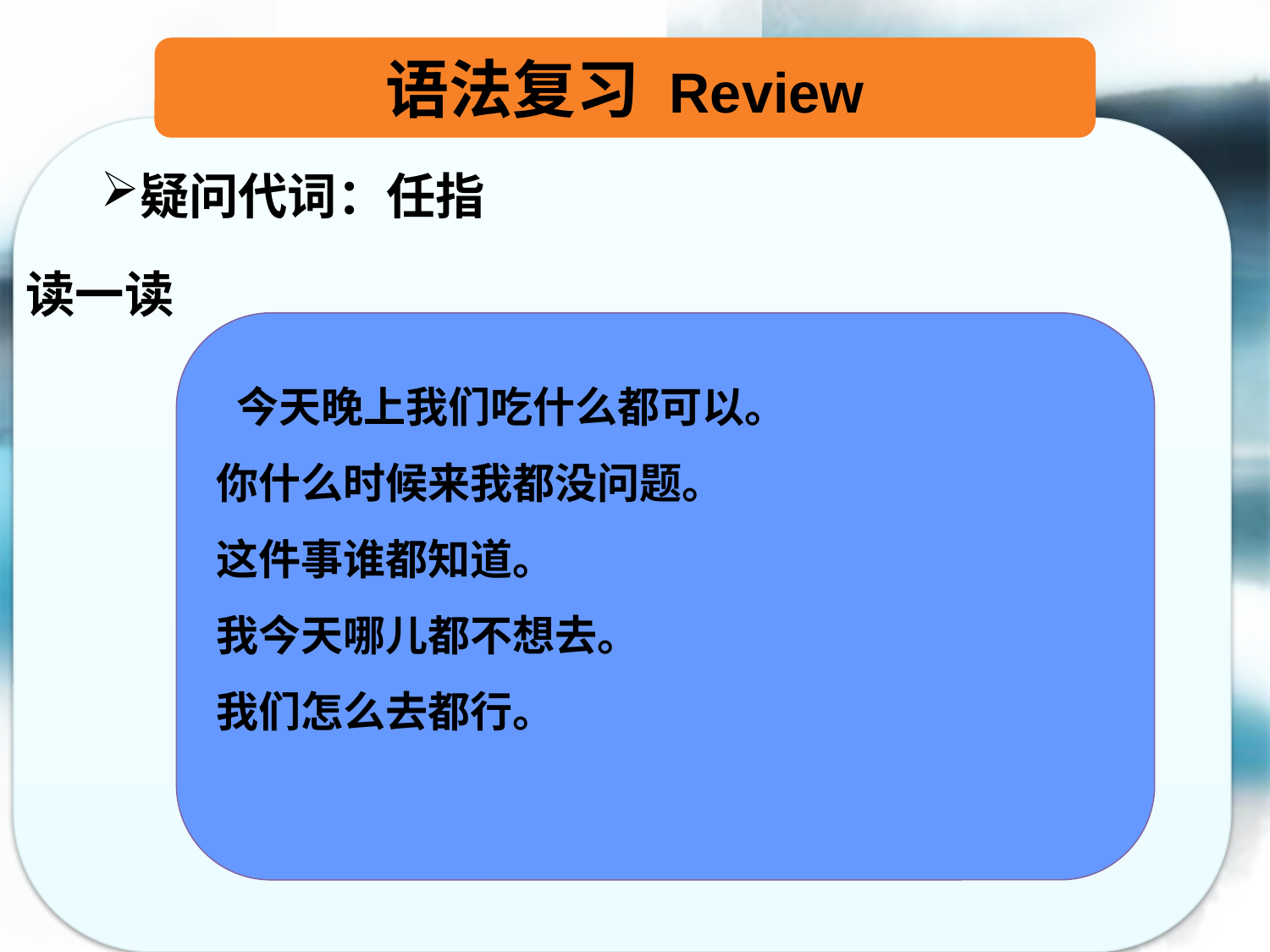

语法复习 Review

疑问代词：任指
读一读

 今天晚上我们吃什么都可以。
你什么时候来我都没问题。
这件事谁都知道。
我今天哪儿都不想去。
我们怎么去都行。